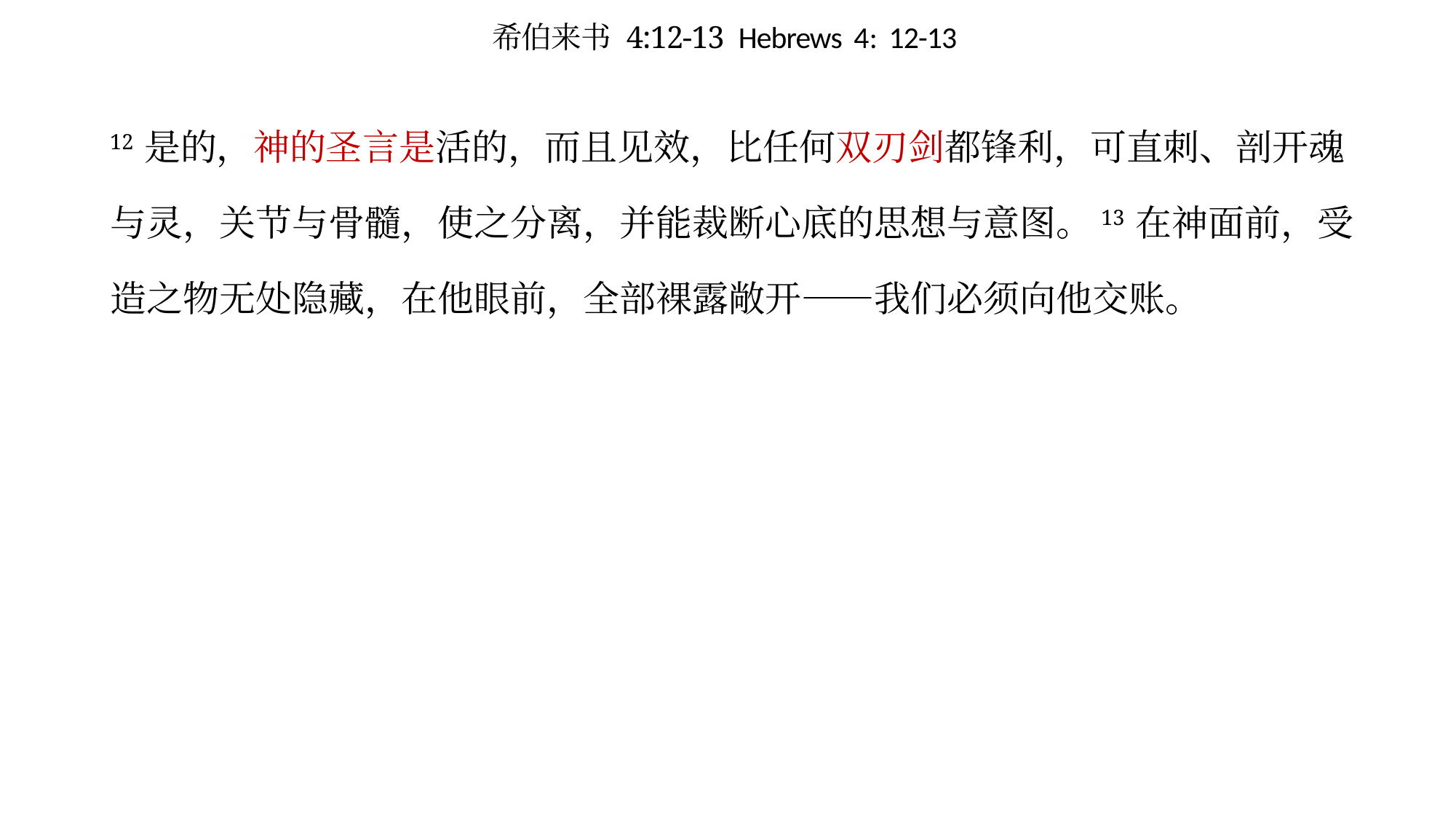

# 希伯来书 4:12-13  Hebrews  4:  12-13
12 是的，神的圣言是活的，而且见效，比任何双刃剑都锋利，可直刺、剖开魂与灵，关节与骨髓，使之分离，并能裁断心底的思想与意图。13 在神面前，受造之物无处隐藏，在他眼前，全部裸露敞开——我们必须向他交账。